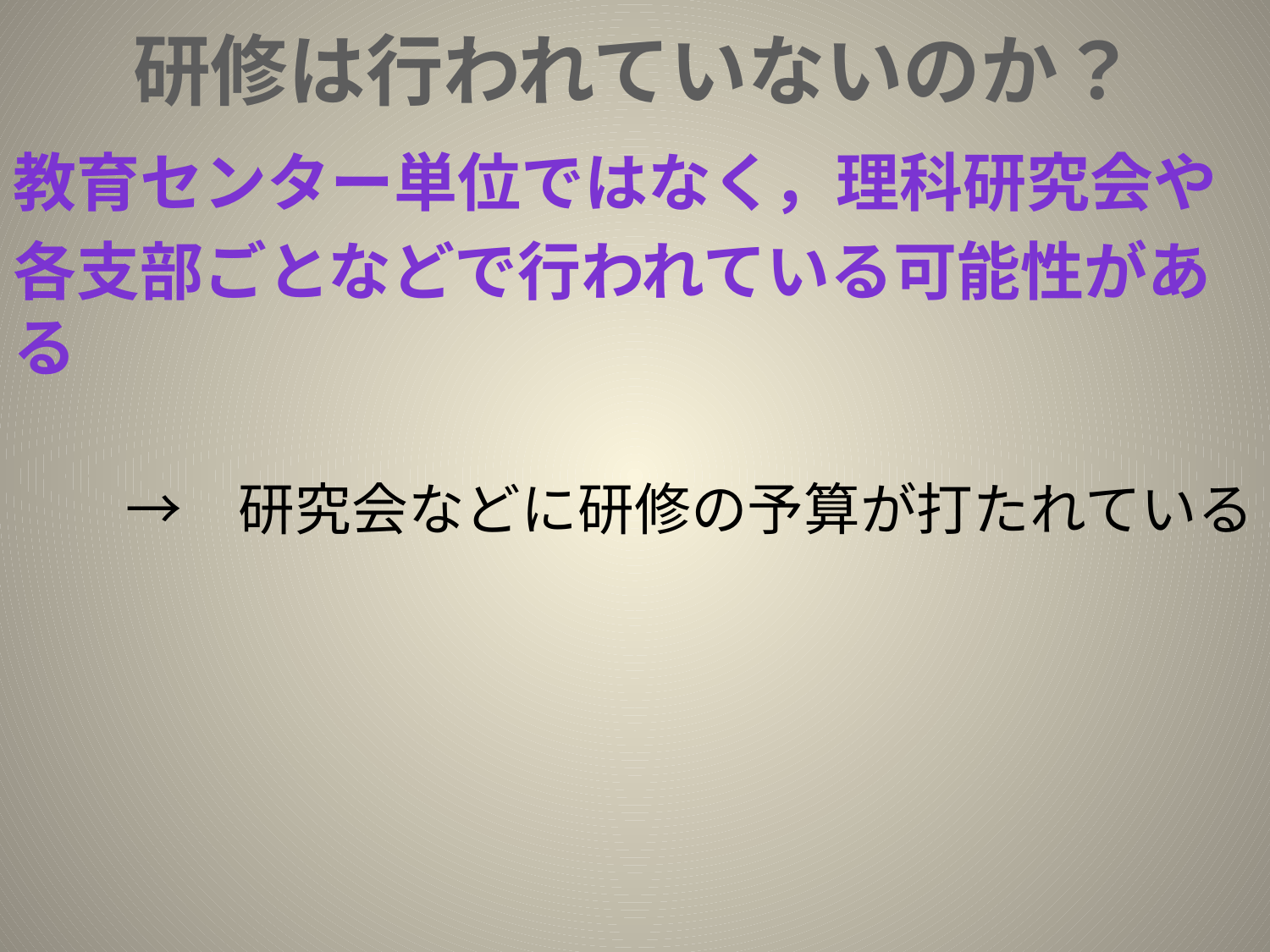

# 研修は行われていないのか？
教育センター単位ではなく，理科研究会や
各支部ごとなどで行われている可能性がある

　　→　研究会などに研修の予算が打たれている